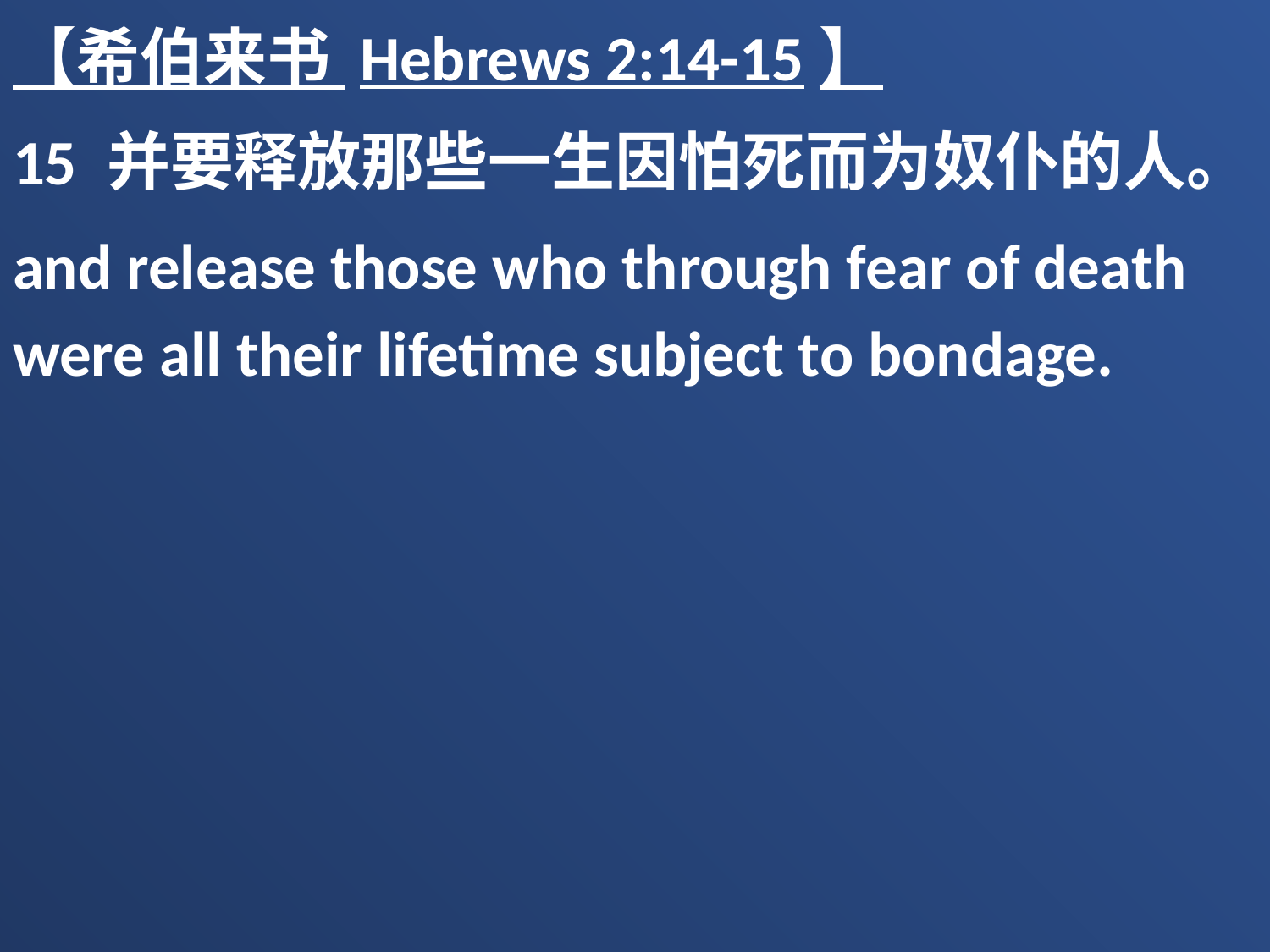

【希伯来书 Hebrews 2:14-15】
15 并要释放那些一生因怕死而为奴仆的人。
and release those who through fear of death were all their lifetime subject to bondage.